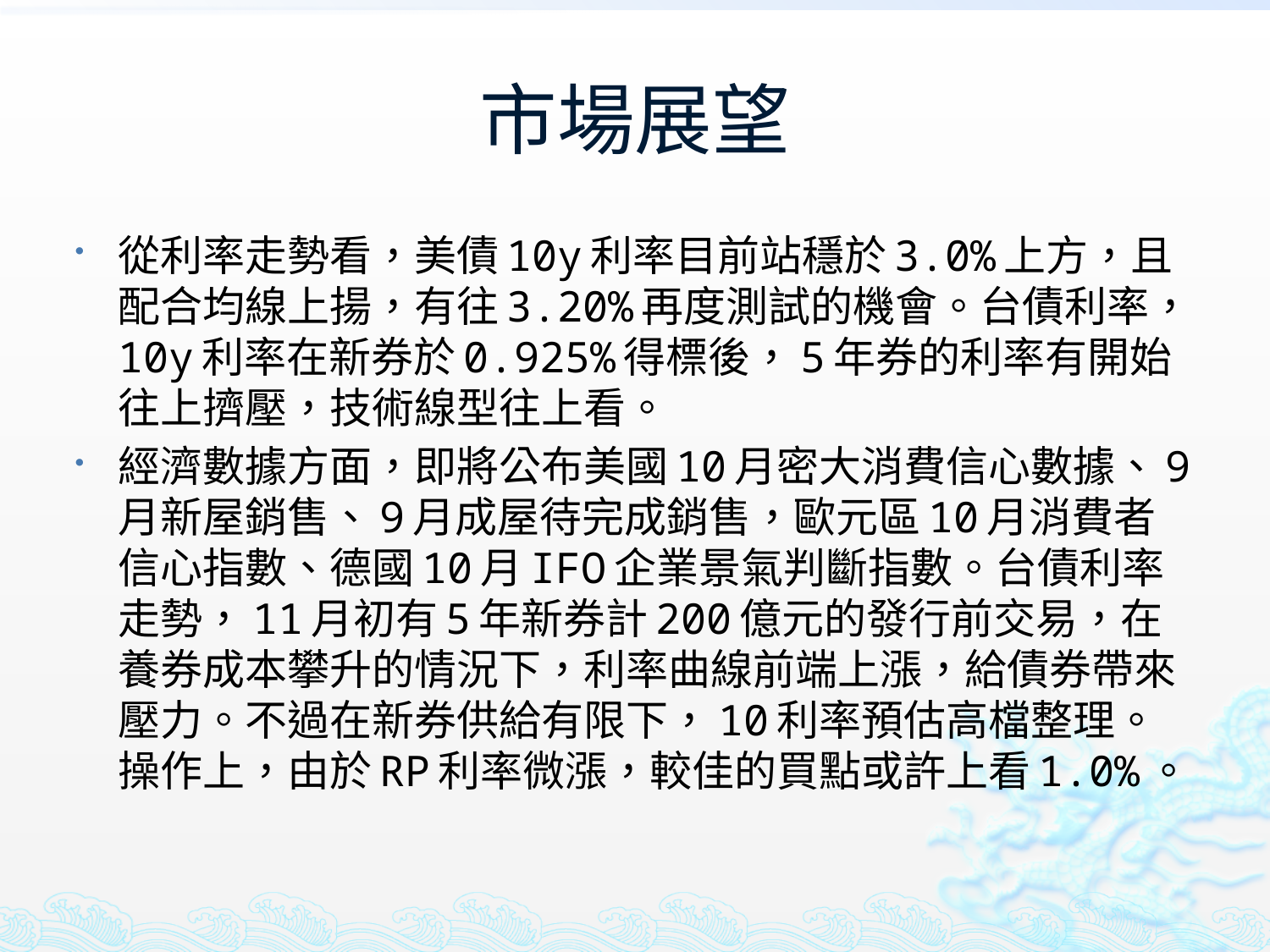

# 市場展望
從利率走勢看，美債10y利率目前站穩於3.0%上方，且配合均線上揚，有往3.20%再度測試的機會。台債利率，10y利率在新券於0.925%得標後，5年券的利率有開始往上擠壓，技術線型往上看。
經濟數據方面，即將公布美國10月密大消費信心數據、9月新屋銷售、9月成屋待完成銷售，歐元區10月消費者信心指數、德國10月IFO企業景氣判斷指數。台債利率走勢，11月初有5年新券計200億元的發行前交易，在養券成本攀升的情況下，利率曲線前端上漲，給債券帶來壓力。不過在新券供給有限下，10利率預估高檔整理。操作上，由於RP利率微漲，較佳的買點或許上看1.0%。